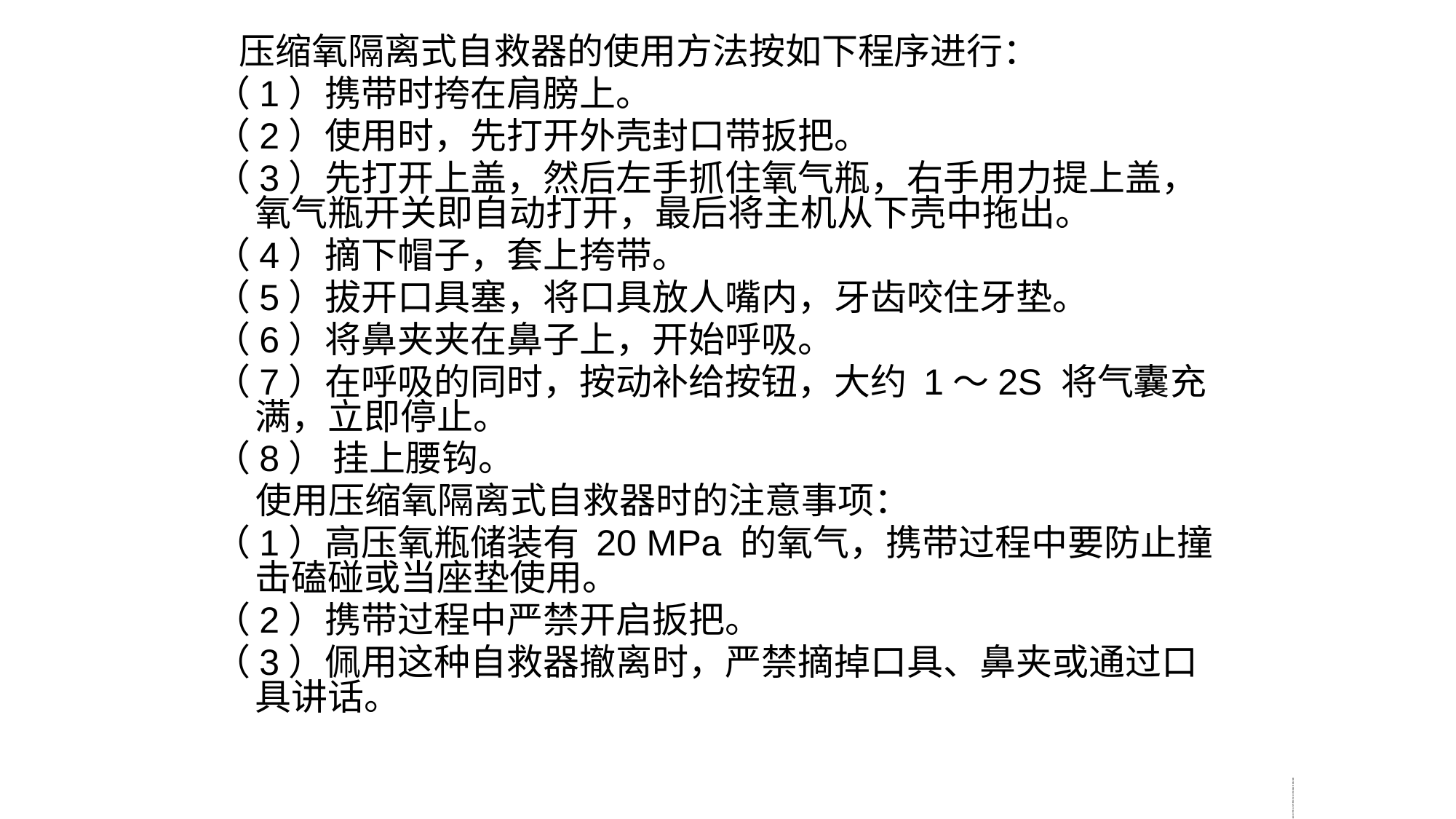

压缩氧隔离式自救器的使用方法按如下程序进行：
（1）携带时挎在肩膀上。
（2）使用时，先打开外壳封口带扳把。
（3）先打开上盖，然后左手抓住氧气瓶，右手用力提上盖，氧气瓶开关即自动打开，最后将主机从下壳中拖出。
（4）摘下帽子，套上挎带。
（5）拔开口具塞，将口具放人嘴内，牙齿咬住牙垫。
（6）将鼻夹夹在鼻子上，开始呼吸。
（7）在呼吸的同时，按动补给按钮，大约 1～2S 将气囊充满，立即停止。
（8） 挂上腰钩。
    使用压缩氧隔离式自救器时的注意事项：
（1）高压氧瓶储装有 20 MPa 的氧气，携带过程中要防止撞击磕碰或当座垫使用。
（2）携带过程中严禁开启扳把。
（3）佩用这种自救器撤离时，严禁摘掉口具、鼻夹或通过口具讲话。
善襟逼怖铆燥拷禁签扶日吮傻胎趴桥泻般肪由涂藻凹沤虽巩逛穿坍诡省媳煤矿瓦斯检查工安全操作与现场急救煤矿瓦斯检查工安全操作与现场急救